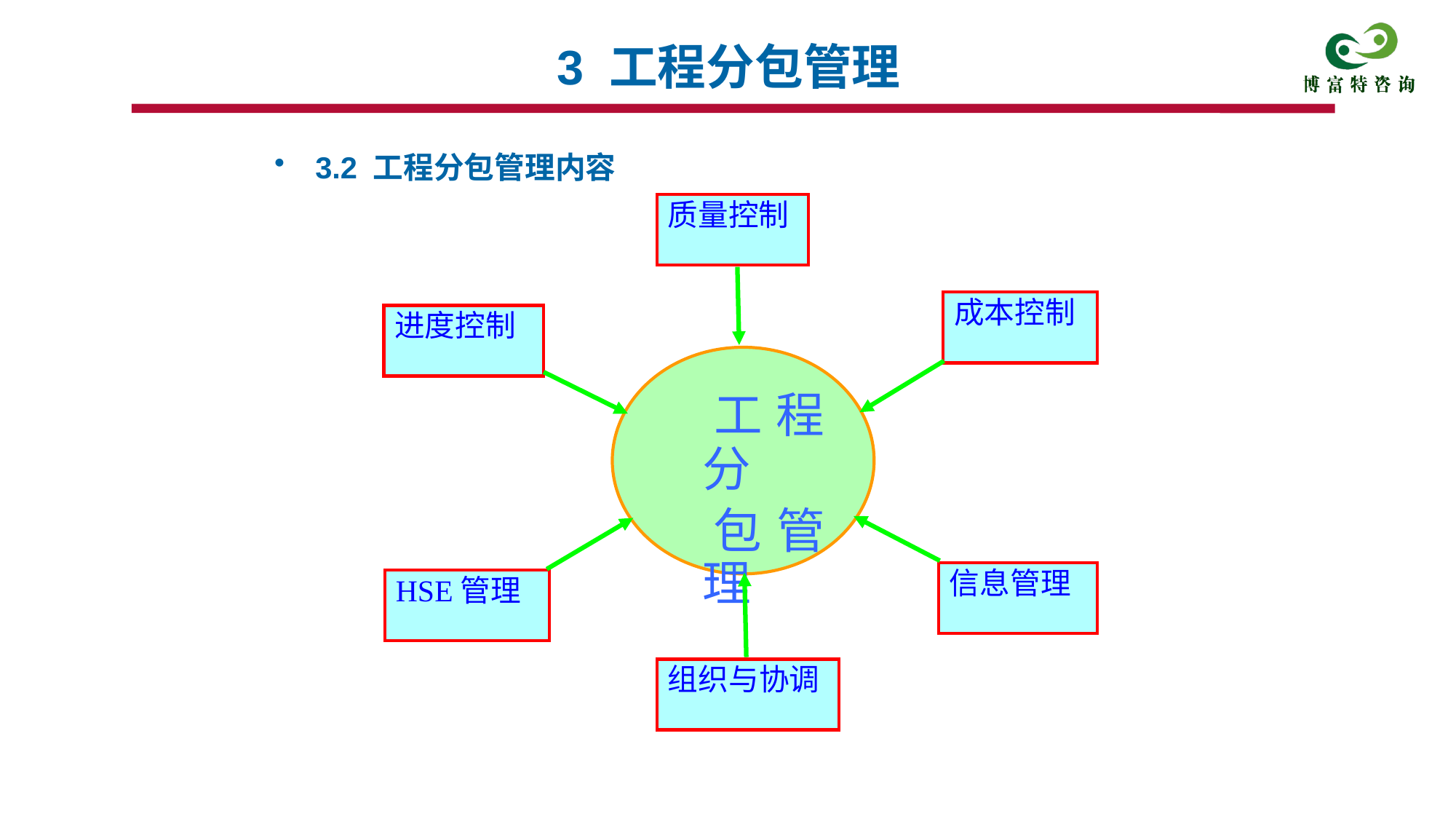

# 3 工程分包管理
3.2 工程分包管理内容

质量控制

成本控制
进度控制
 工程分
 包管理

信息管理
HSE管理

组织与协调